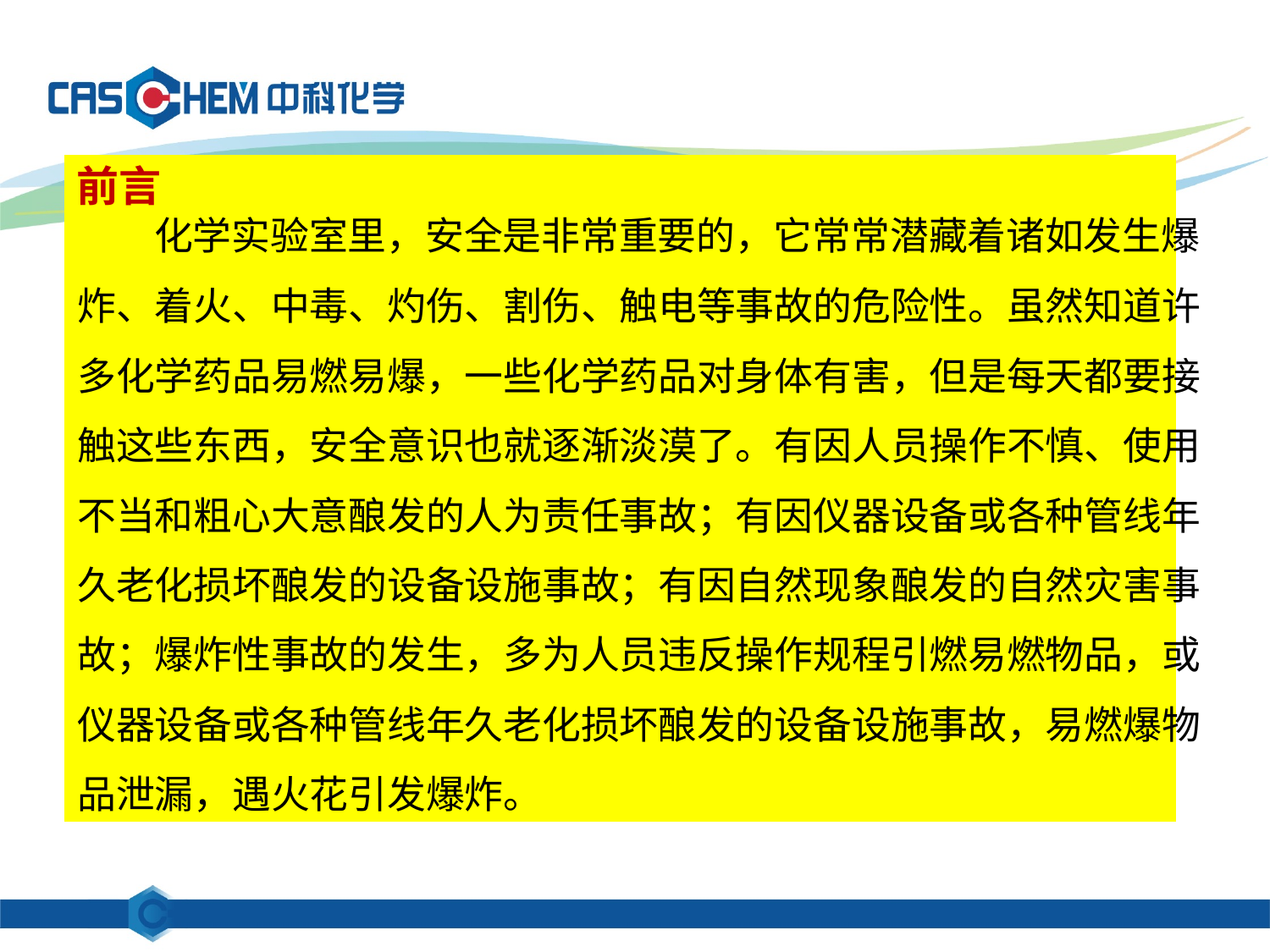

前言

       化学实验室里，安全是非常重要的，它常常潜藏着诸如发生爆炸、着火、中毒、灼伤、割伤、触电等事故的危险性。虽然知道许多化学药品易燃易爆，一些化学药品对身体有害，但是每天都要接触这些东西，安全意识也就逐渐淡漠了。有因人员操作不慎、使用不当和粗心大意酿发的人为责任事故；有因仪器设备或各种管线年久老化损坏酿发的设备设施事故；有因自然现象酿发的自然灾害事故；爆炸性事故的发生，多为人员违反操作规程引燃易燃物品，或仪器设备或各种管线年久老化损坏酿发的设备设施事故，易燃爆物品泄漏，遇火花引发爆炸。